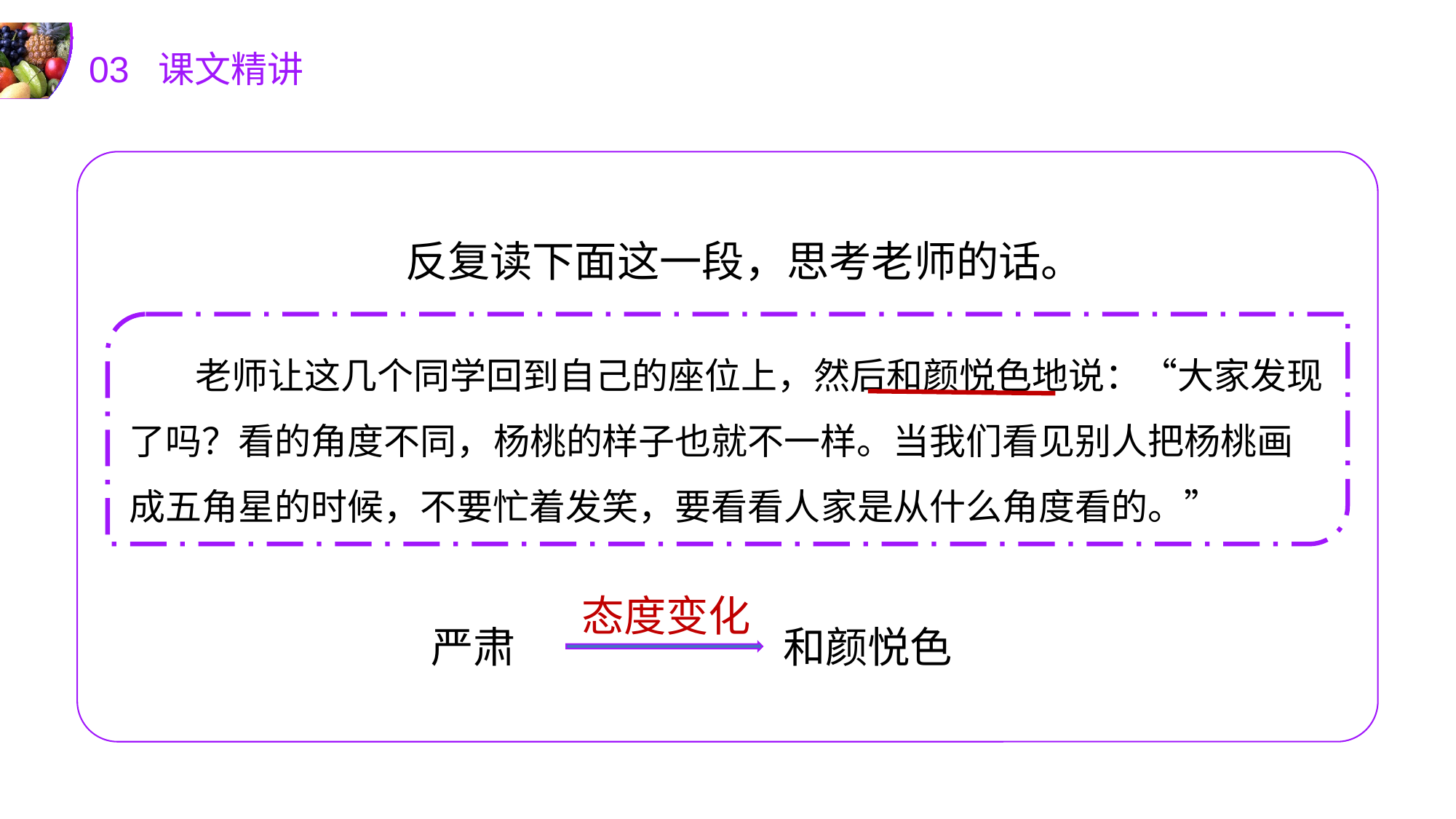

03  课文精讲
反复读下面这一段，思考老师的话。
       老师让这几个同学回到自己的座位上，然后和颜悦色地说：“大家发现了吗？看的角度不同，杨桃的样子也就不一样。当我们看见别人把杨桃画成五角星的时候，不要忙着发笑，要看看人家是从什么角度看的。”
态度变化
严肃
和颜悦色